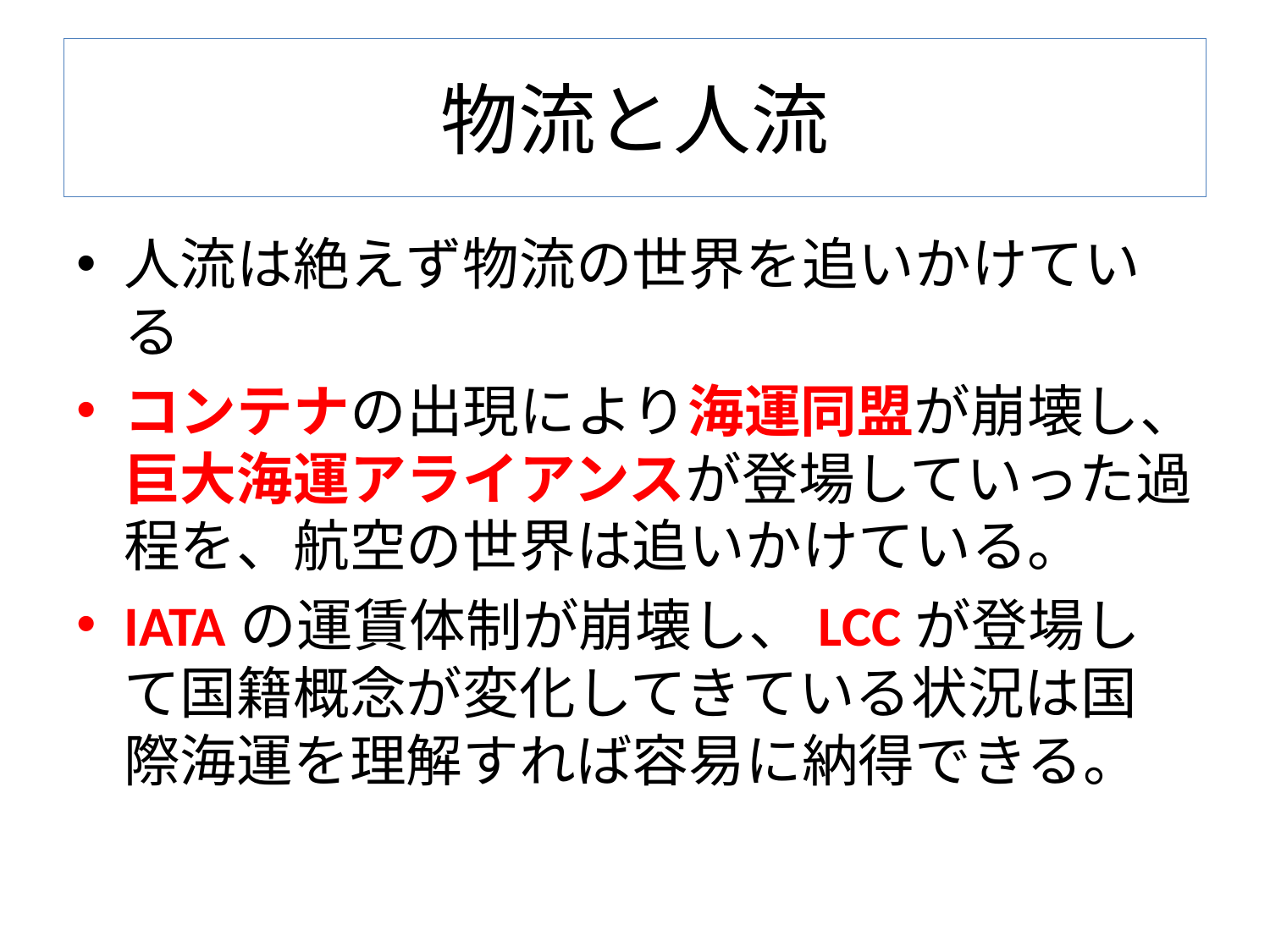

# 物流と人流
人流は絶えず物流の世界を追いかけている
コンテナの出現により海運同盟が崩壊し、巨大海運アライアンスが登場していった過程を、航空の世界は追いかけている。
IATAの運賃体制が崩壊し、LCCが登場して国籍概念が変化してきている状況は国際海運を理解すれば容易に納得できる。